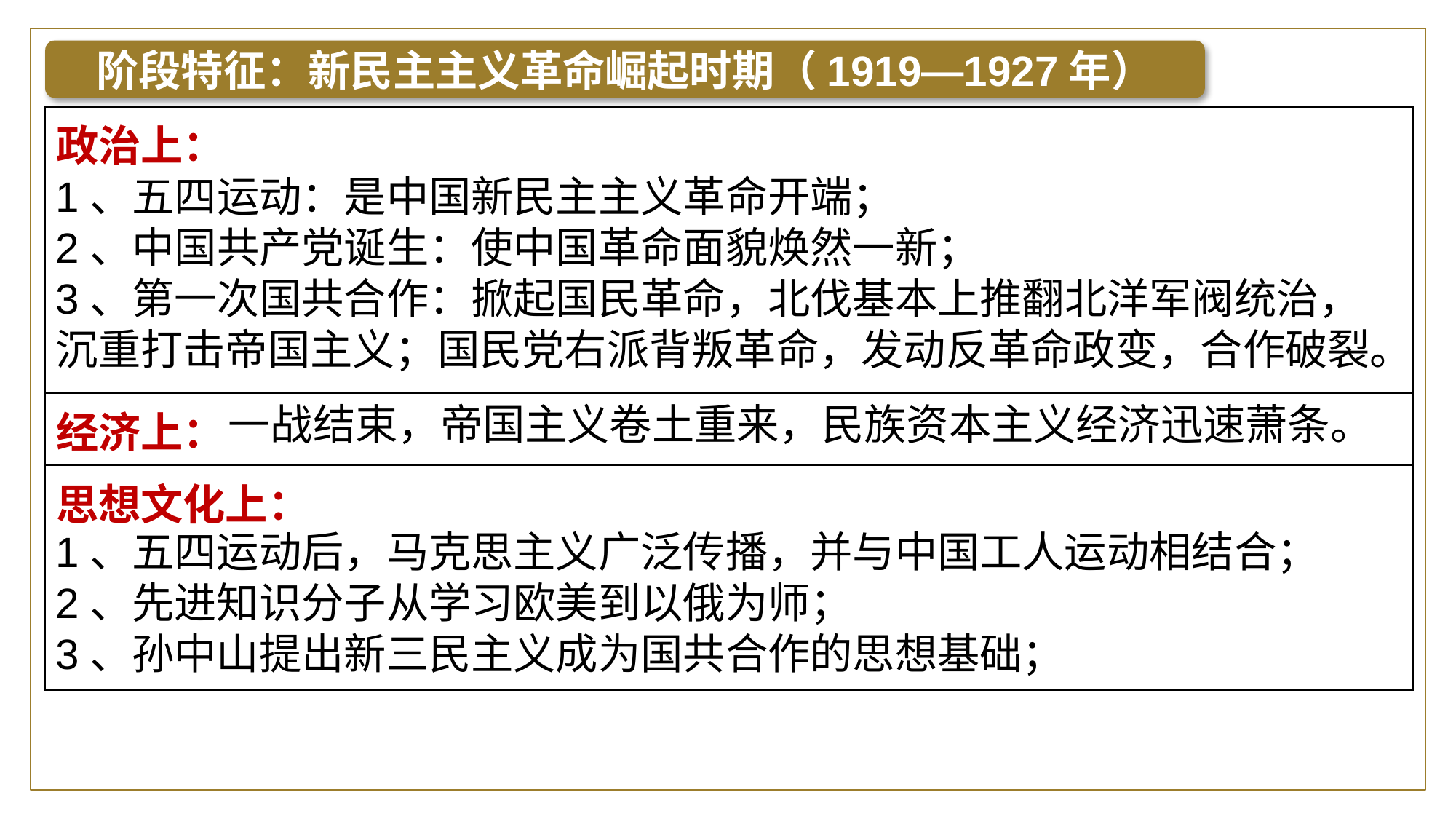

阶段特征：新民主主义革命崛起时期（1919—1927年）
| 政治上： |
| --- |
| 经济上： |
| 思想文化上： |
1、五四运动：是中国新民主主义革命开端；
2、中国共产党诞生：使中国革命面貌焕然一新；
3、第一次国共合作：掀起国民革命，北伐基本上推翻北洋军阀统治，沉重打击帝国主义；国民党右派背叛革命，发动反革命政变，合作破裂。
一战结束，帝国主义卷土重来，民族资本主义经济迅速萧条。
1、五四运动后，马克思主义广泛传播，并与中国工人运动相结合；
2、先进知识分子从学习欧美到以俄为师；
3、孙中山提出新三民主义成为国共合作的思想基础；